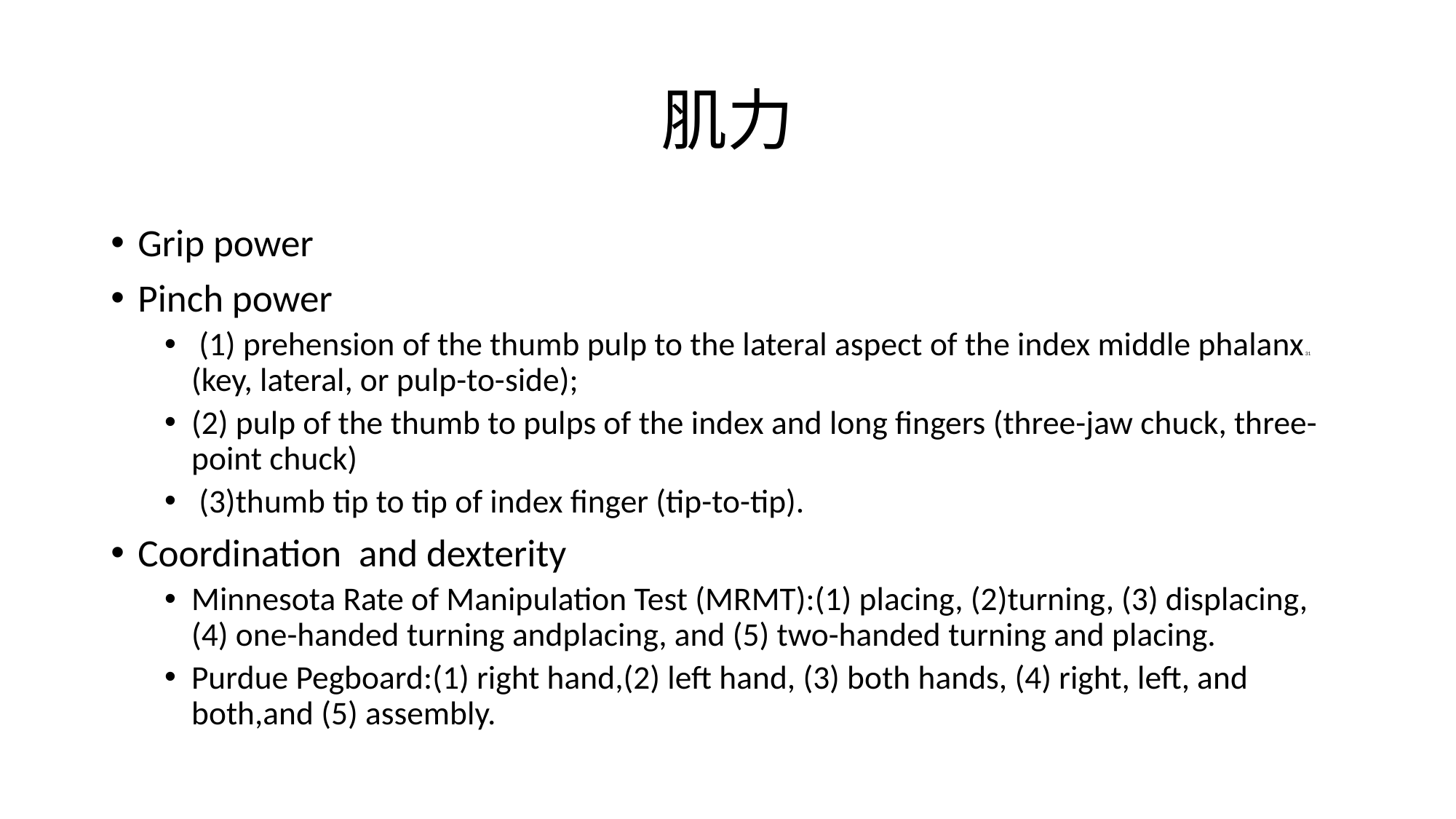

# 肌力
Grip power
Pinch power
 (1) prehension of the thumb pulp to the lateral aspect of the index middle phalanx31 (key, lateral, or pulp-to-side);
(2) pulp of the thumb to pulps of the index and long fingers (three-jaw chuck, three-point chuck)
 (3)thumb tip to tip of index finger (tip-to-tip).
Coordination  and dexterity
Minnesota Rate of Manipulation Test (MRMT):(1) placing, (2)turning, (3) displacing, (4) one-handed turning andplacing, and (5) two-handed turning and placing.
Purdue Pegboard:(1) right hand,(2) left hand, (3) both hands, (4) right, left, and both,and (5) assembly.